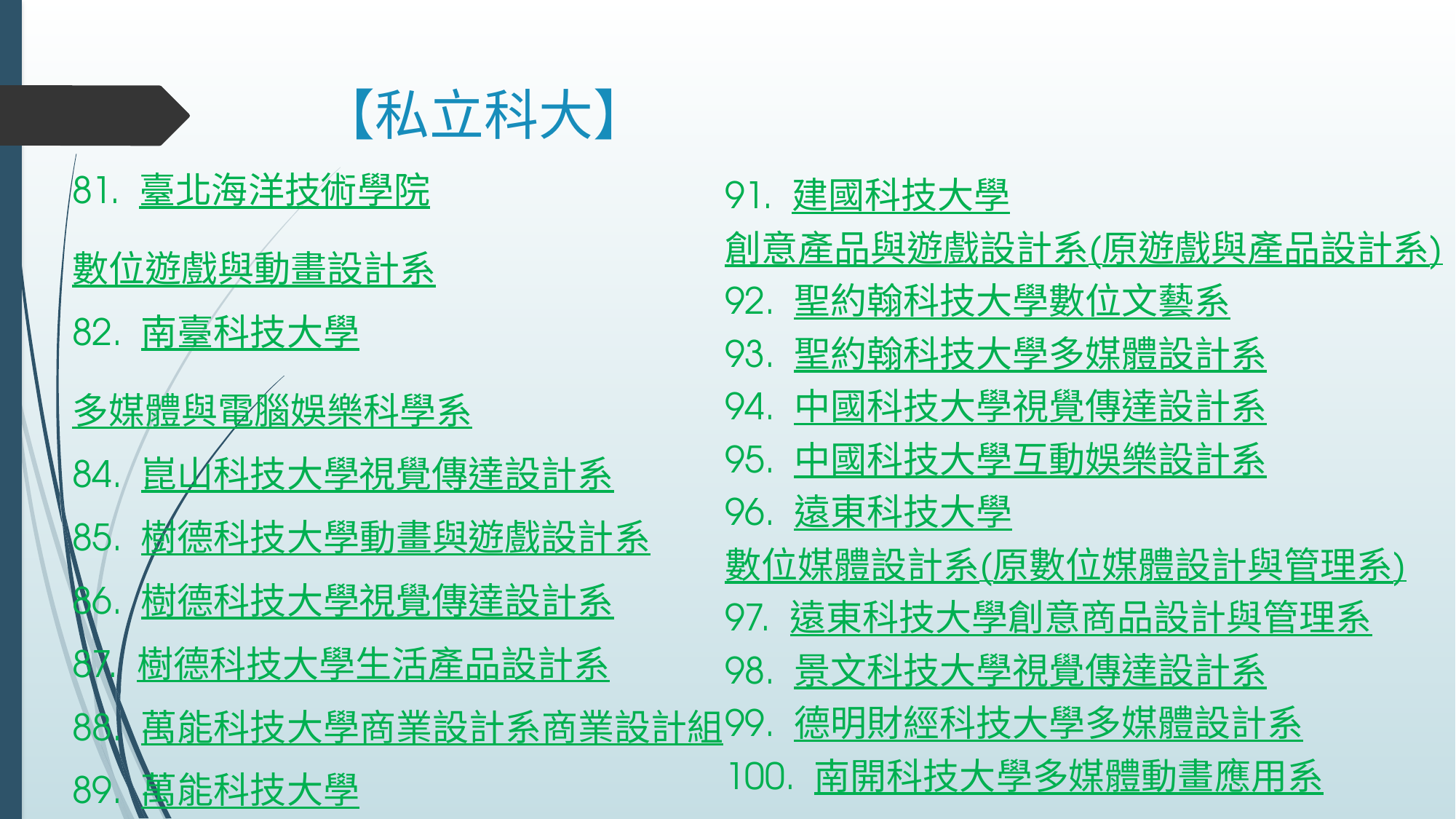

# 【私立科大】
81. 臺北海洋技術學院
數位遊戲與動畫設計系
82. 南臺科技大學
多媒體與電腦娛樂科學系
84. 崑山科技大學視覺傳達設計系
85. 樹德科技大學動畫與遊戲設計系
86. 樹德科技大學視覺傳達設計系
87. 樹德科技大學生活產品設計系
88. 萬能科技大學商業設計系商業設計組
89. 萬能科技大學
商業設計系數位媒體設計組
90. 建國科技大學商業設計系
91. 建國科技大學
創意產品與遊戲設計系(原遊戲與產品設計系)
92. 聖約翰科技大學數位文藝系
93. 聖約翰科技大學多媒體設計系
94. 中國科技大學視覺傳達設計系
95. 中國科技大學互動娛樂設計系
96. 遠東科技大學
數位媒體設計系(原數位媒體設計與管理系)
97. 遠東科技大學創意商品設計與管理系
98. 景文科技大學視覺傳達設計系
99. 德明財經科技大學多媒體設計系
100. 南開科技大學多媒體動畫應用系